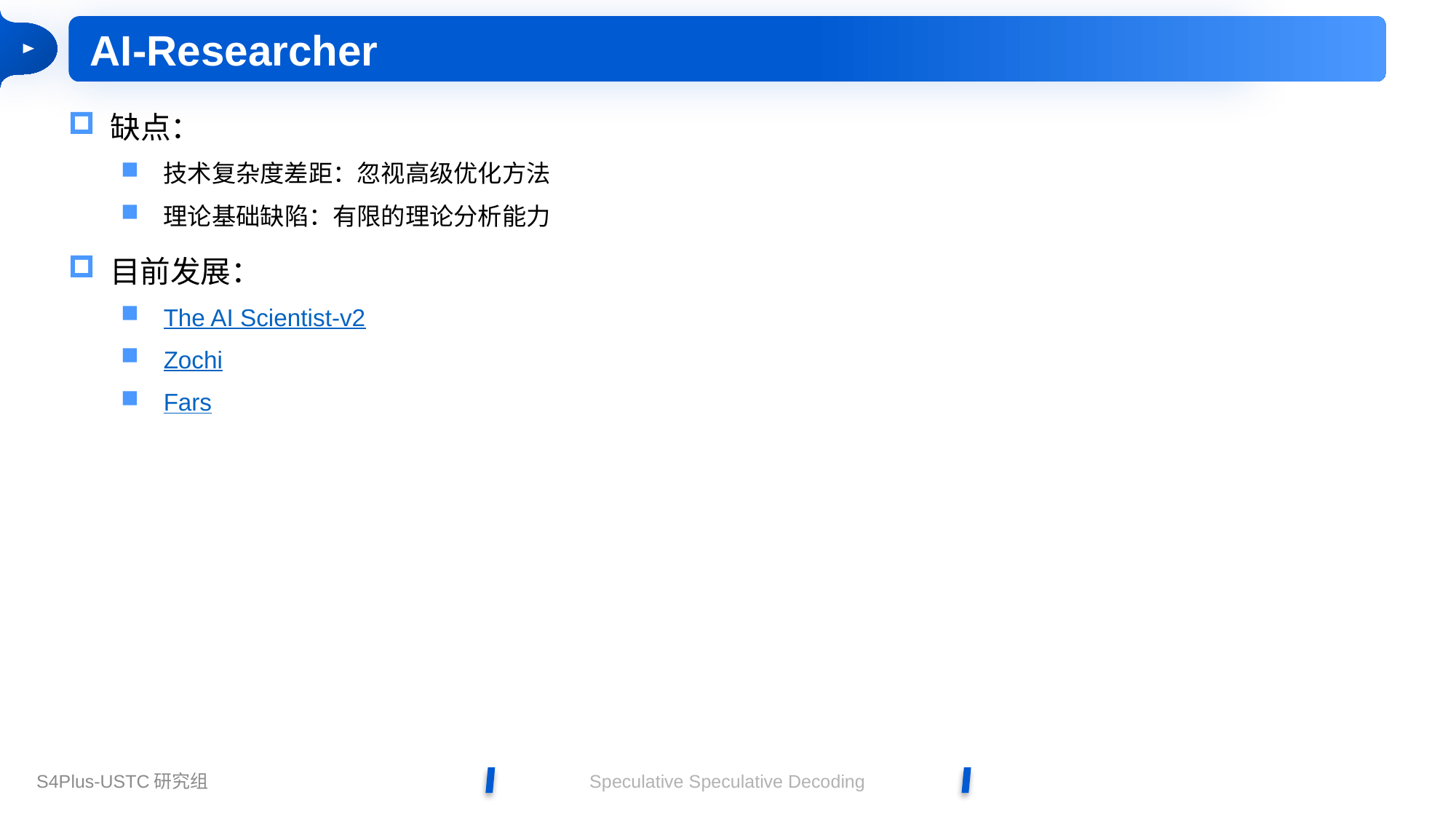

AI-Researcher
 缺点：
技术复杂度差距：忽视高级优化方法
理论基础缺陷：有限的理论分析能力
 目前发展：
The AI Scientist-v2
Zochi
Fars

Speculative Speculative Decoding